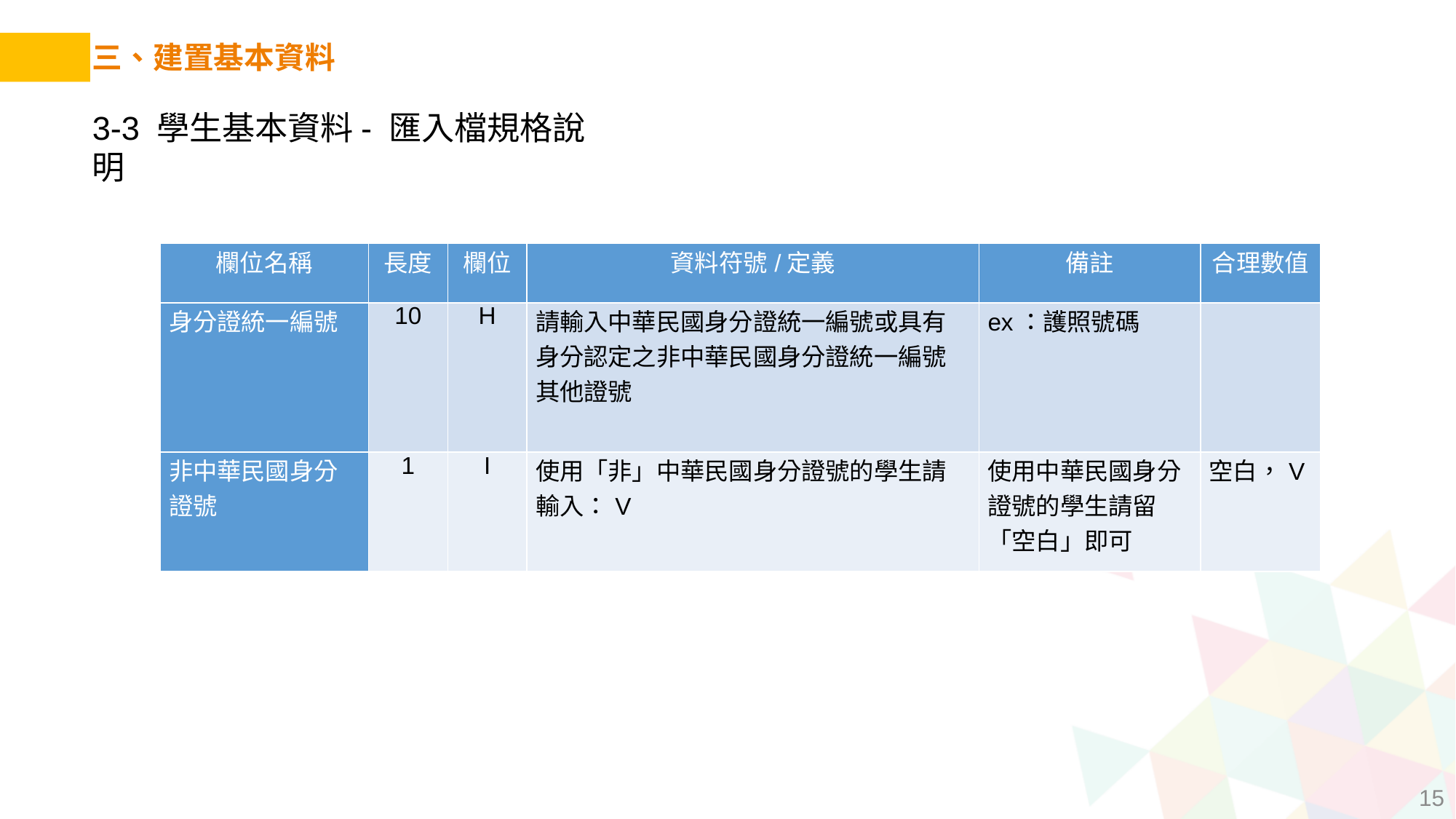

三、建置基本資料

3-3 學生基本資料- 匯入檔規格說明
| 欄位名稱 | 長度 | 欄位 | 資料符號/定義 | 備註 | 合理數值 |
| --- | --- | --- | --- | --- | --- |
| 身分證統一編號 | 10 | H | 請輸入中華民國身分證統一編號或具有身分認定之非中華民國身分證統一編號其他證號 | ex：護照號碼 |  |
| 非中華民國身分證號 | 1 | I | 使用「非」中華民國身分證號的學生請輸入：V | 使用中華民國身分證號的學生請留「空白」即可 | 空白，V |
15